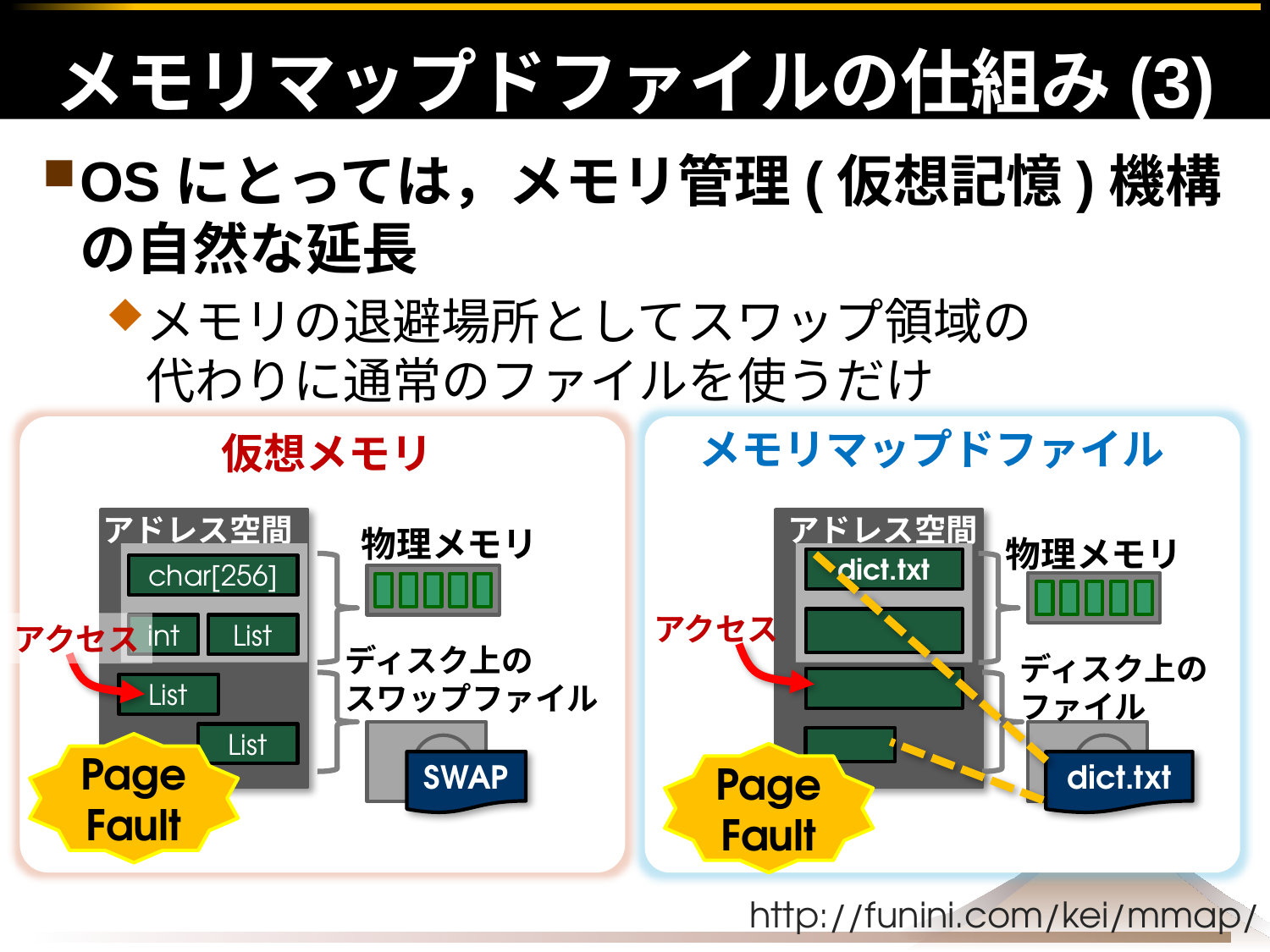

# メモリマップドファイルの仕組み(3)
OSにとっては，メモリ管理(仮想記憶)機構の自然な延長
メモリの退避場所としてスワップ領域の
代わりに通常のファイルを使うだけ

メモリマップドファイル
仮想メモリ
アドレス空間
アドレス空間

物理メモリ
物理メモリ

dict.txt

char[256]

アクセス

アクセス

int
List
ディスク上の
スワップファイル
ディスク上の
ファイル

List

List

Page Fault

Page Fault
SWAP
dict.txt